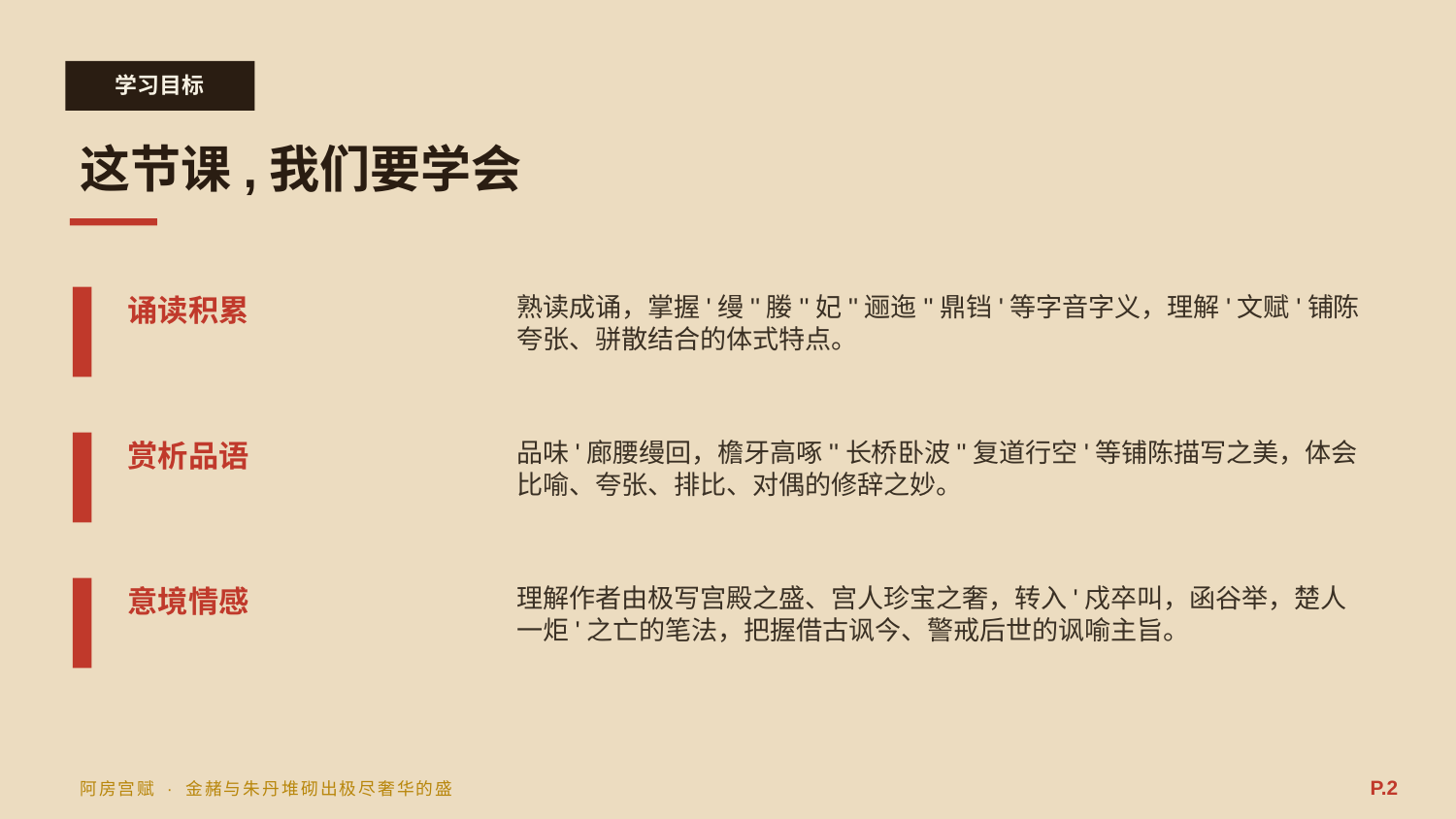

学习目标

这节课,我们要学会

诵读积累
熟读成诵，掌握'缦''媵''妃''逦迤''鼎铛'等字音字义，理解'文赋'铺陈夸张、骈散结合的体式特点。

赏析品语
品味'廊腰缦回，檐牙高啄''长桥卧波''复道行空'等铺陈描写之美，体会比喻、夸张、排比、对偶的修辞之妙。

意境情感
理解作者由极写宫殿之盛、宫人珍宝之奢，转入'戍卒叫，函谷举，楚人一炬'之亡的笔法，把握借古讽今、警戒后世的讽喻主旨。

P.2
阿房宫赋 · 金赭与朱丹堆砌出极尽奢华的盛